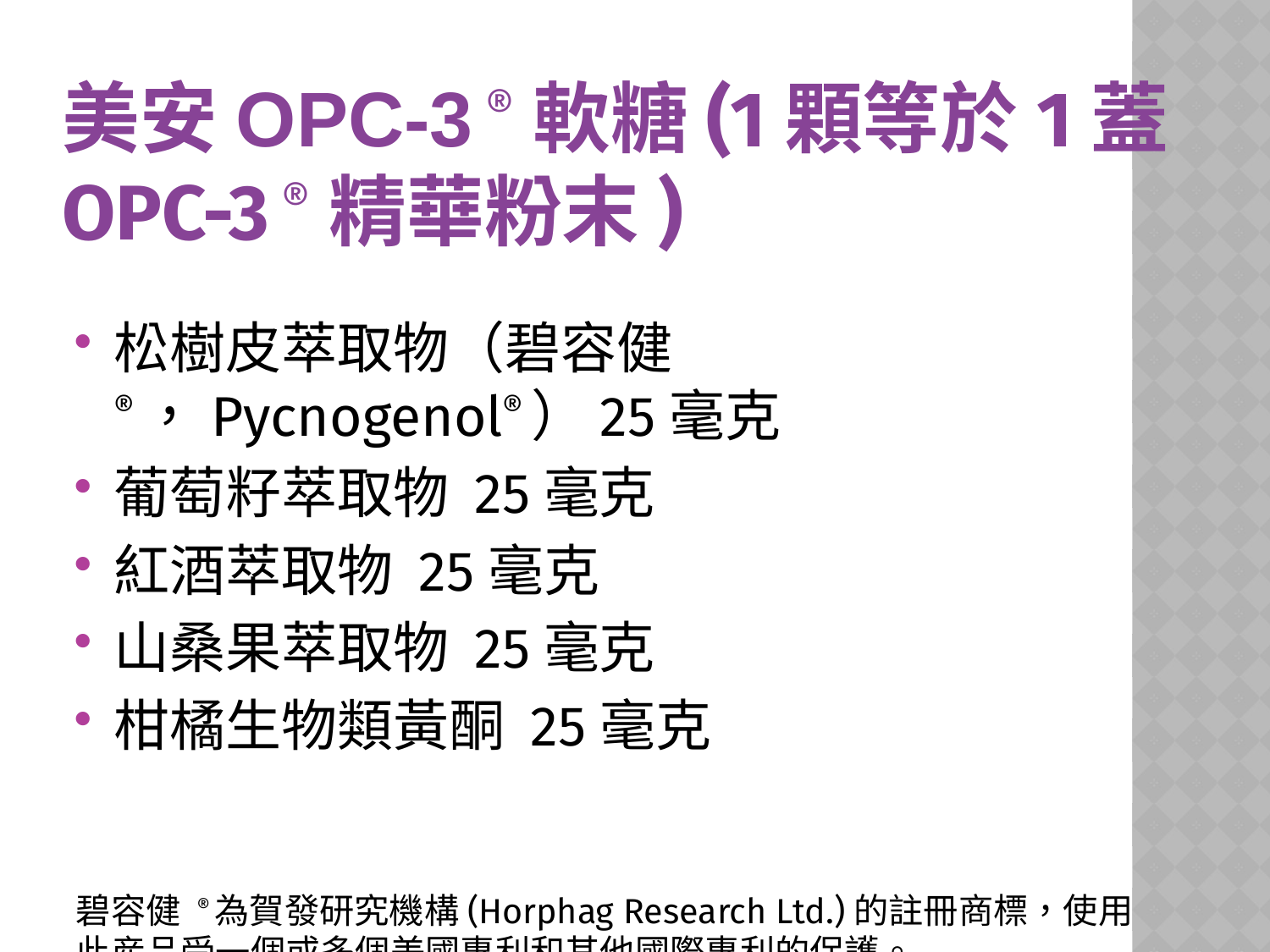

美安OPC-3 ®軟糖(1顆等於1蓋
OPC-3 ®精華粉末)
松樹皮萃取物（碧容健®，Pycnogenol®）25毫克
葡萄籽萃取物 25毫克
紅酒萃取物 25毫克
山桑果萃取物 25毫克
柑橘生物類黃酮 25毫克

碧容健 ®為賀發研究機構(Horphag Research Ltd.)的註冊商標，使用此産品受一個或多個美國專利和其他國際專利的保護。